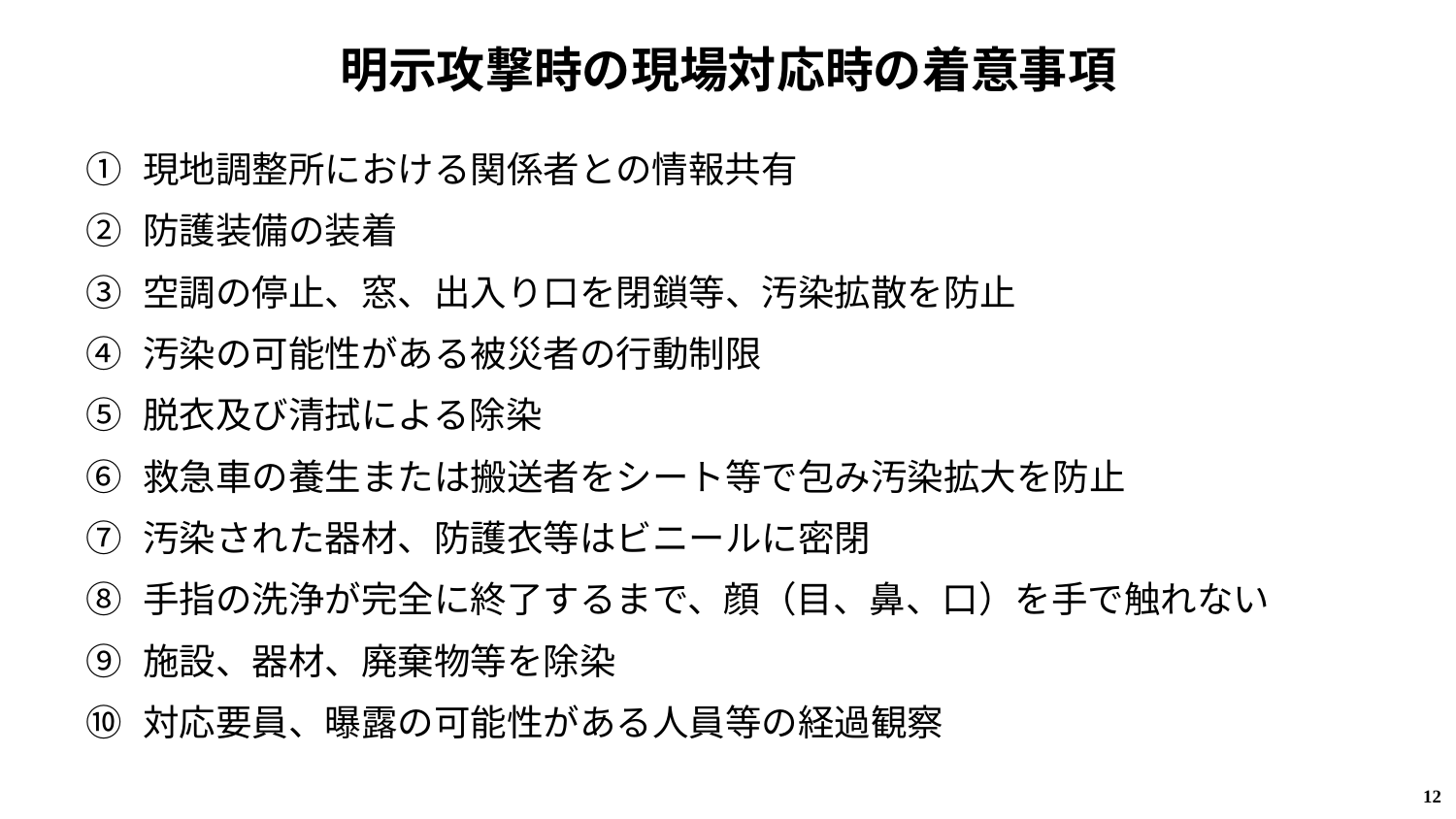

# 明示攻撃時の現場対応時の着意事項
現地調整所における関係者との情報共有
防護装備の装着
空調の停止、窓、出入り口を閉鎖等、汚染拡散を防止
汚染の可能性がある被災者の行動制限
脱衣及び清拭による除染
救急車の養生または搬送者をシート等で包み汚染拡大を防止
汚染された器材、防護衣等はビニールに密閉
手指の洗浄が完全に終了するまで、顔（目、鼻、口）を手で触れない
施設、器材、廃棄物等を除染
対応要員、曝露の可能性がある人員等の経過観察
12